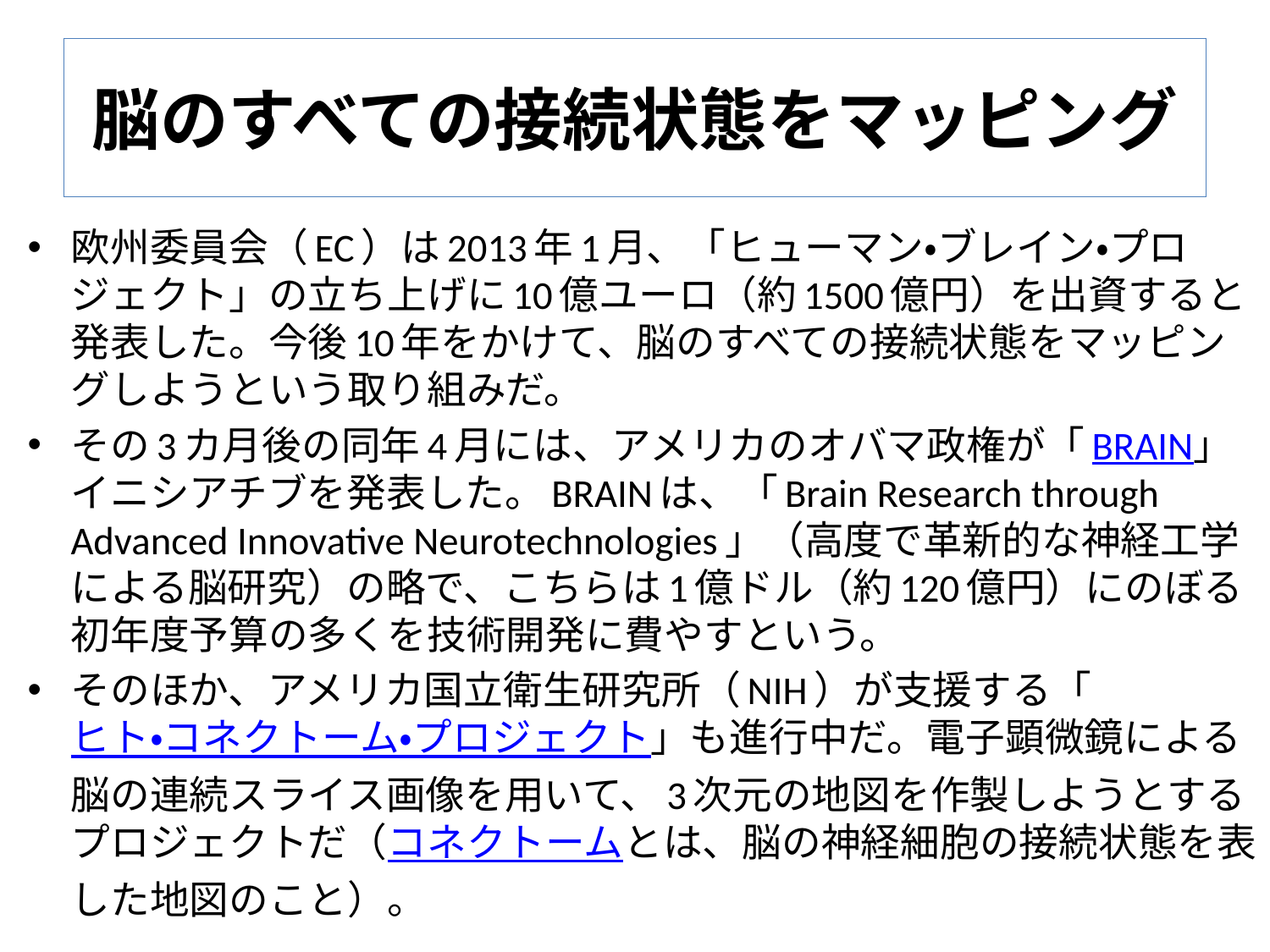

# 脳のすべての接続状態をマッピング
欧州委員会（EC）は2013年1月、「ヒューマン・ブレイン・プロジェクト」の立ち上げに10億ユーロ（約1500億円）を出資すると発表した。今後10年をかけて、脳のすべての接続状態をマッピングしようという取り組みだ。
その3カ月後の同年4月には、アメリカのオバマ政権が「BRAIN」イニシアチブを発表した。BRAINは、「Brain Research through Advanced Innovative Neurotechnologies」（高度で革新的な神経工学による脳研究）の略で、こちらは1億ドル（約120億円）にのぼる初年度予算の多くを技術開発に費やすという。
そのほか、アメリカ国立衛生研究所（NIH）が支援する「ヒト・コネクトーム・プロジェクト」も進行中だ。電子顕微鏡による脳の連続スライス画像を用いて、3次元の地図を作製しようとするプロジェクトだ（コネクトームとは、脳の神経細胞の接続状態を表した地図のこと）。